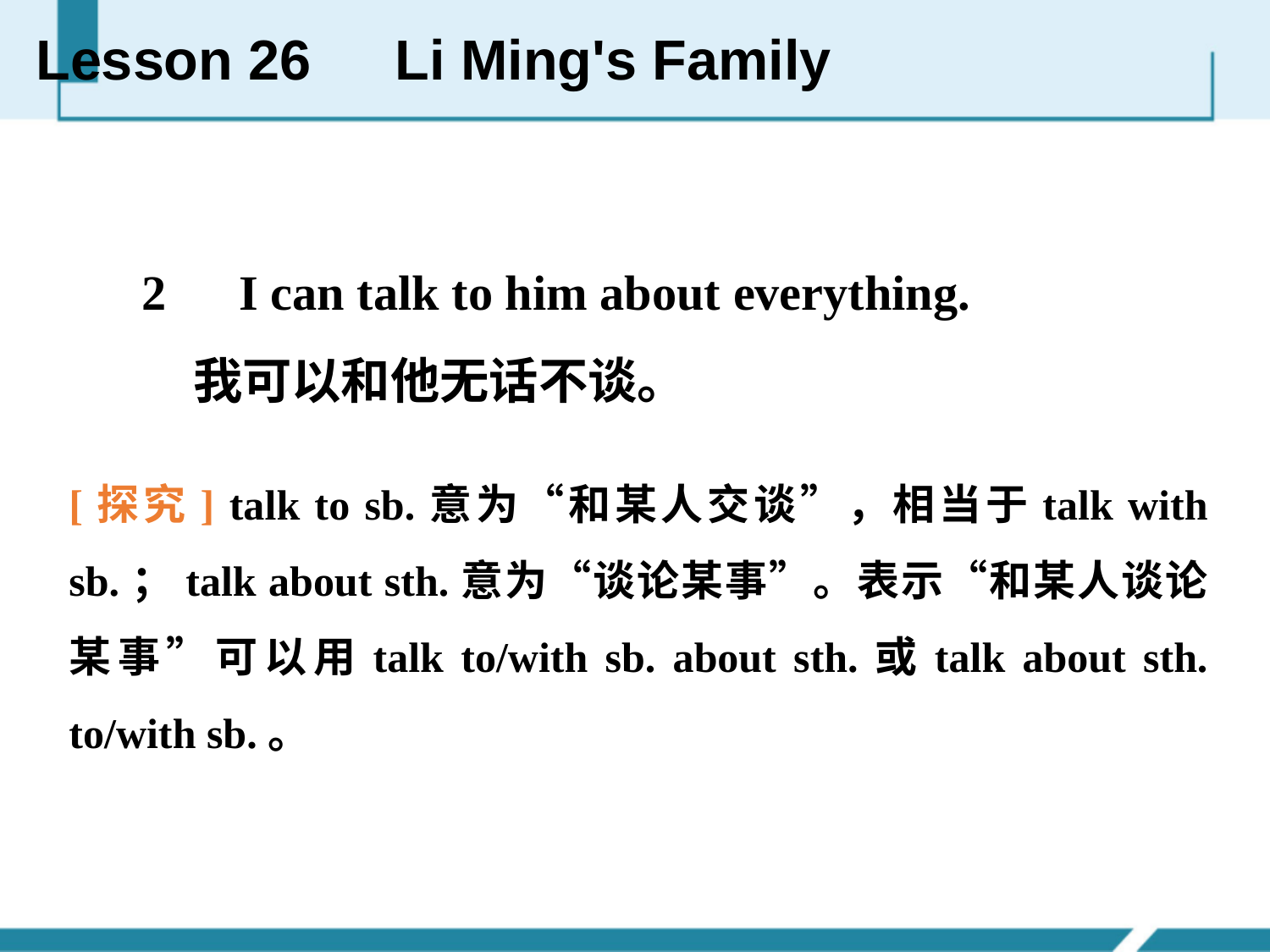

Lesson 26　Li Ming's Family
　 2　I can talk to him about everything.
          我可以和他无话不谈。
[探究] talk to sb.意为“和某人交谈”，相当于talk with sb.；talk about sth.意为“谈论某事”。表示“和某人谈论某事”可以用talk to/with sb. about sth.或talk about sth. to/with sb.。